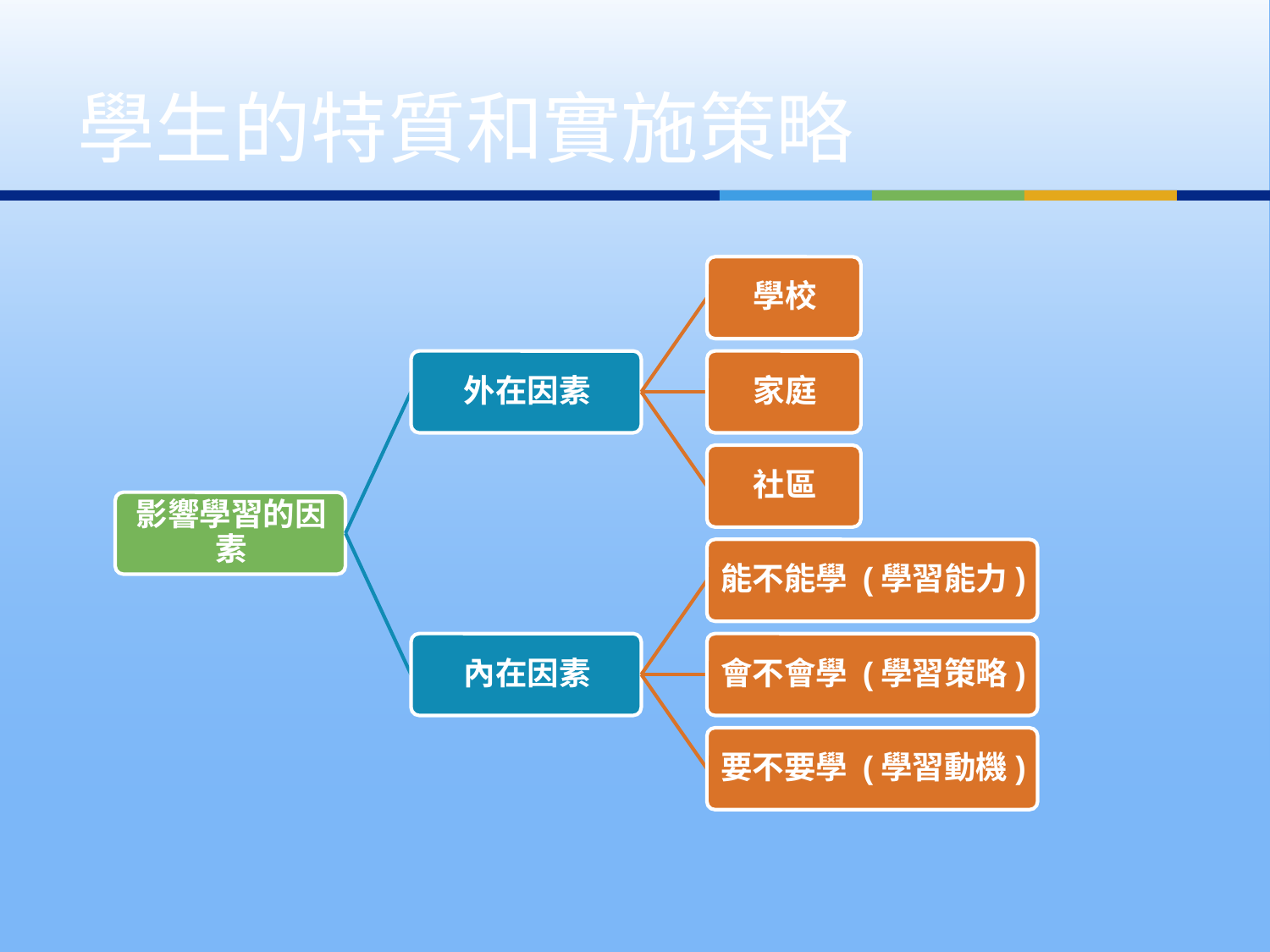

# 學生的特質和實施策略
影響學習的因素

外在因素

學校

家庭

社區

內在因素

能不能學 (學習能力)

會不會學 (學習策略)

要不要學 (學習動機)